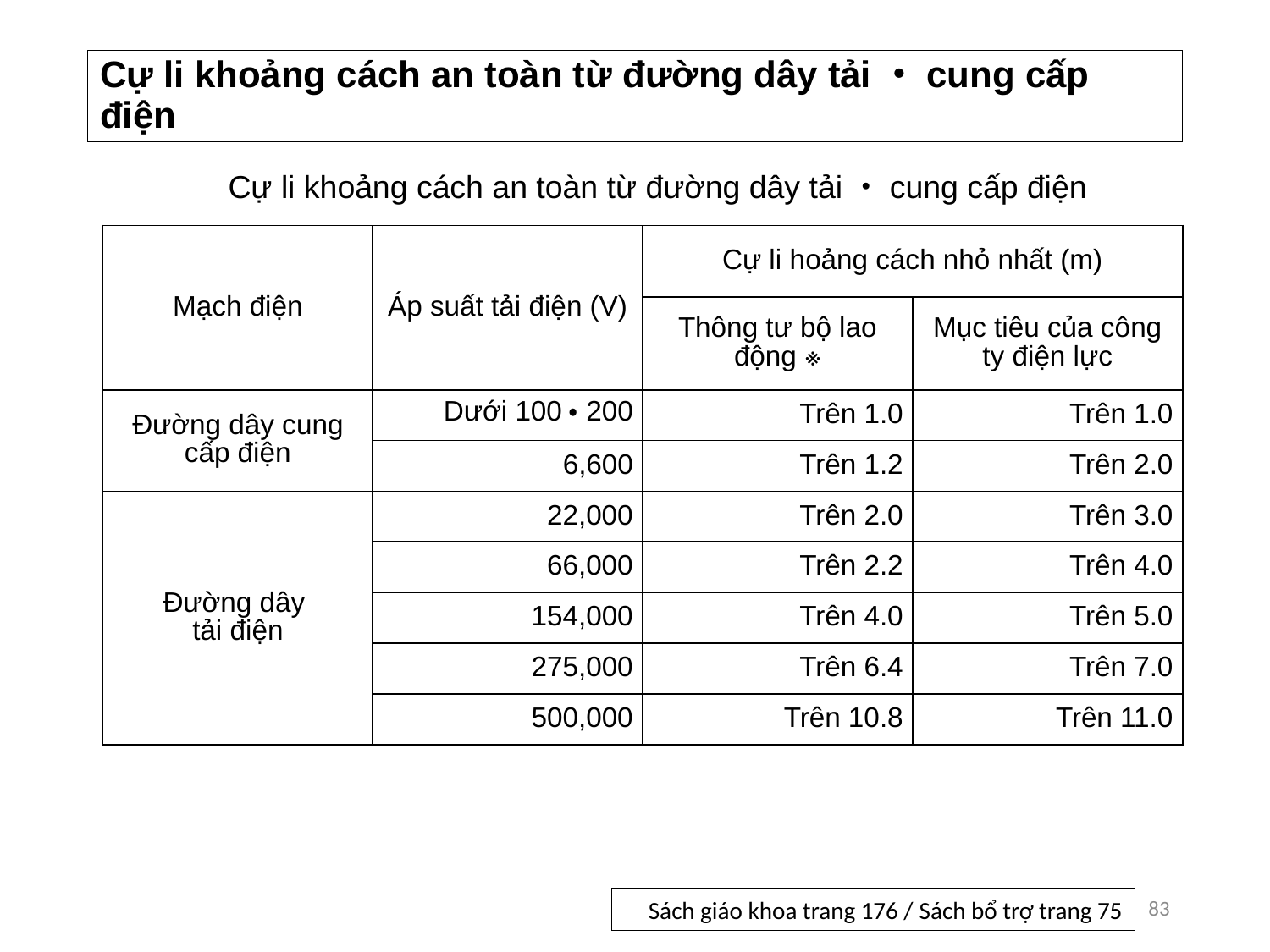

# Cự li khoảng cách an toàn từ đường dây tải・cung cấp điện
Cự li khoảng cách an toàn từ đường dây tải・cung cấp điện
| Mạch điện | Áp suất tải điện (V) | Cự li hoảng cách nhỏ nhất (m) |  |
| --- | --- | --- | --- |
|  |  | Thông tư bộ lao động ※ | Mục tiêu của công ty điện lực |
| Đường dây cung cấp điện | Dưới 100・200 | Trên 1.0 | Trên 1.0 |
|  | 6,600 | Trên 1.2 | Trên 2.0 |
| Đường dây tải điện | 22,000 | Trên 2.0 | Trên 3.0 |
|  | 66,000 | Trên 2.2 | Trên 4.0 |
|  | 154,000 | Trên 4.0 | Trên 5.0 |
|  | 275,000 | Trên 6.4 | Trên 7.0 |
|  | 500,000 | Trên 10.8 | Trên 11.0 |
83
Sách giáo khoa trang 176 / Sách bổ trợ trang 75